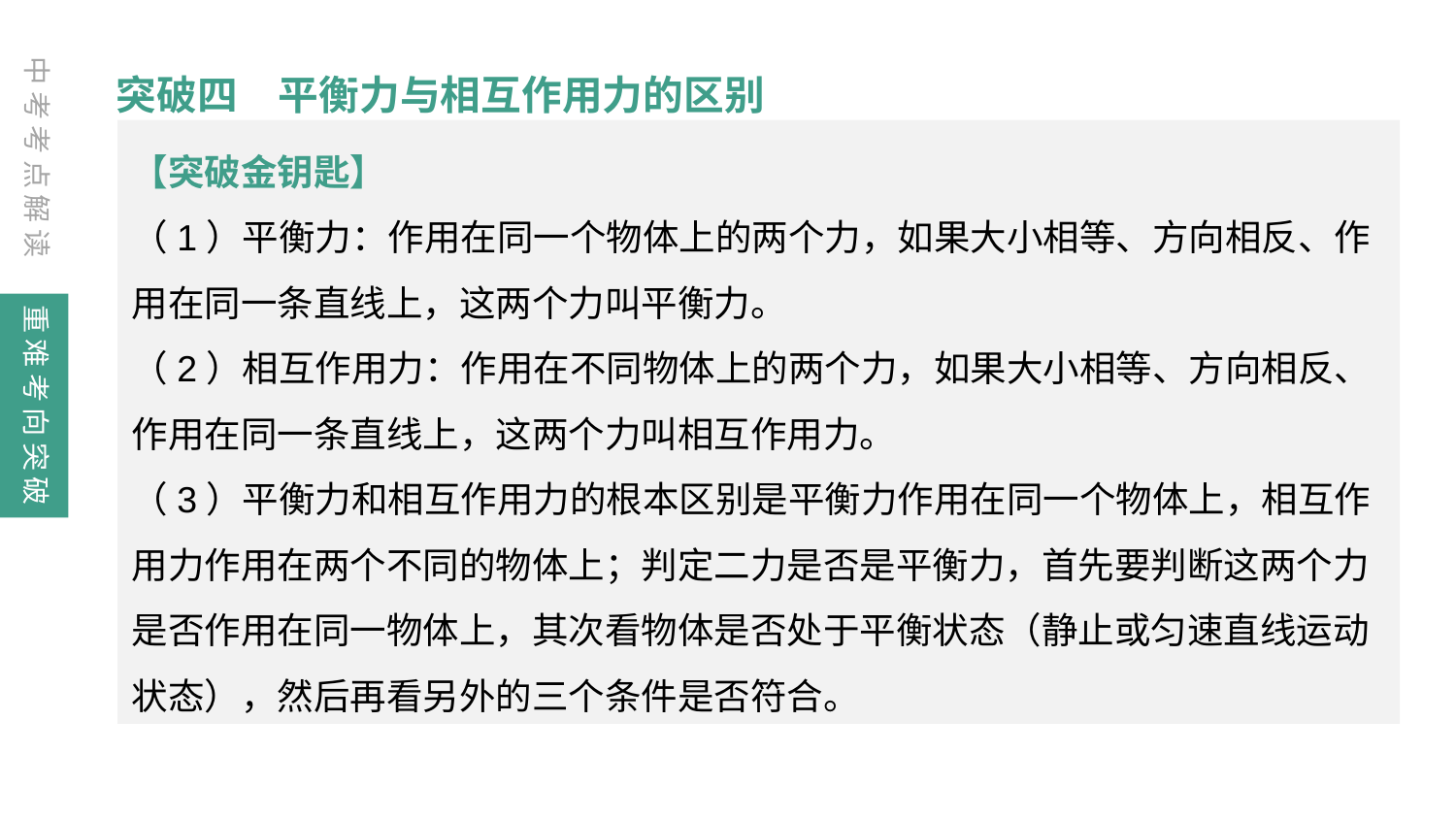

突破四　平衡力与相互作用力的区别
中考考点解读
【突破金钥匙】
（1）平衡力：作用在同一个物体上的两个力，如果大小相等、方向相反、作用在同一条直线上，这两个力叫平衡力。
（2）相互作用力：作用在不同物体上的两个力，如果大小相等、方向相反、作用在同一条直线上，这两个力叫相互作用力。
（3）平衡力和相互作用力的根本区别是平衡力作用在同一个物体上，相互作用力作用在两个不同的物体上；判定二力是否是平衡力，首先要判断这两个力是否作用在同一物体上，其次看物体是否处于平衡状态（静止或匀速直线运动状态），然后再看另外的三个条件是否符合。
C
重难考向突破